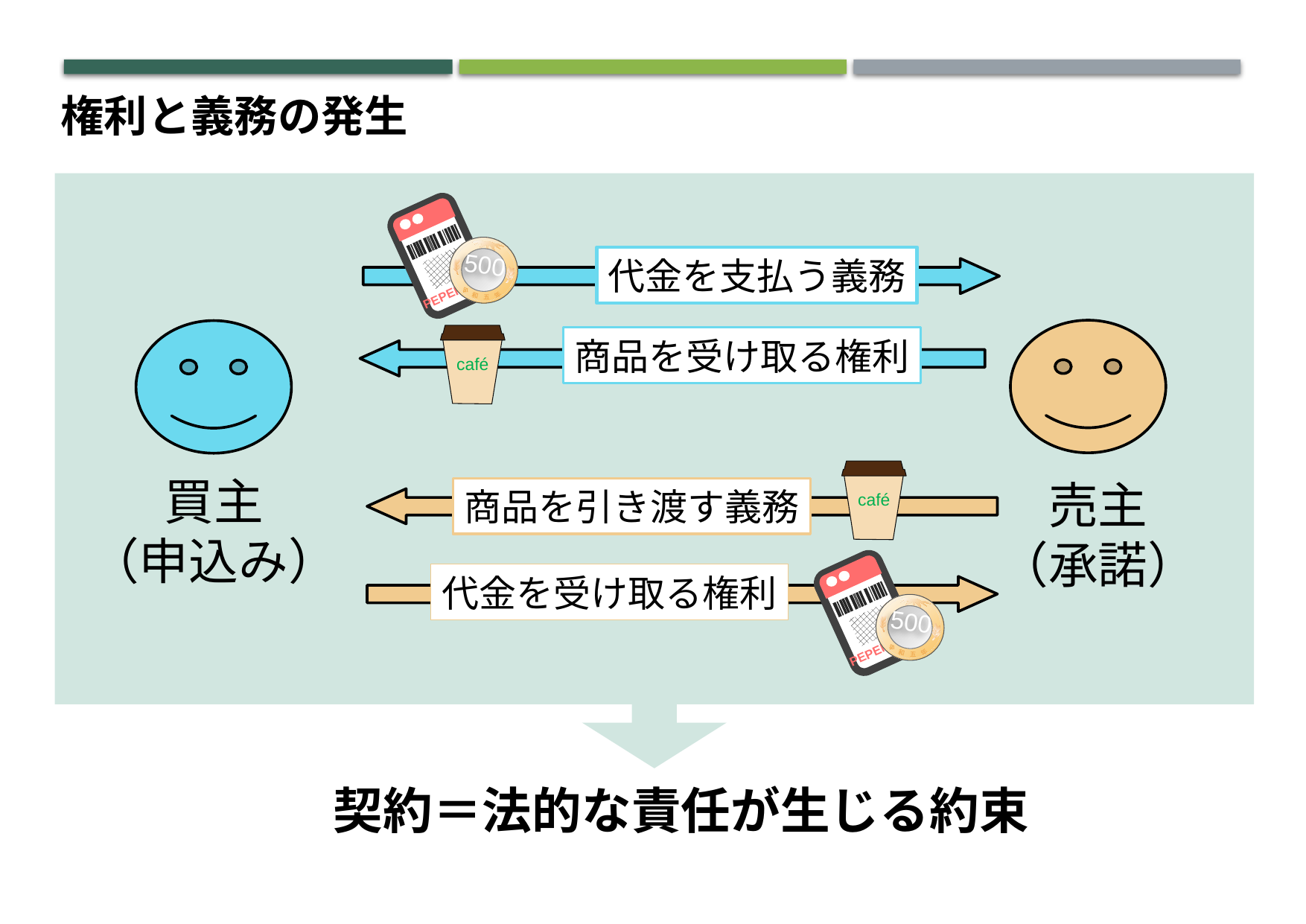

権利と義務の発生

PEPEPEPAY

500

令　和　五　年

代金を支払う義務

café
商品を受け取る権利

café
買主
（申込み）
売主
（承諾）
商品を引き渡す義務

PEPEPEPAY
代金を受け取る権利

500

令　和　五　年

契約＝法的な責任が生じる約束